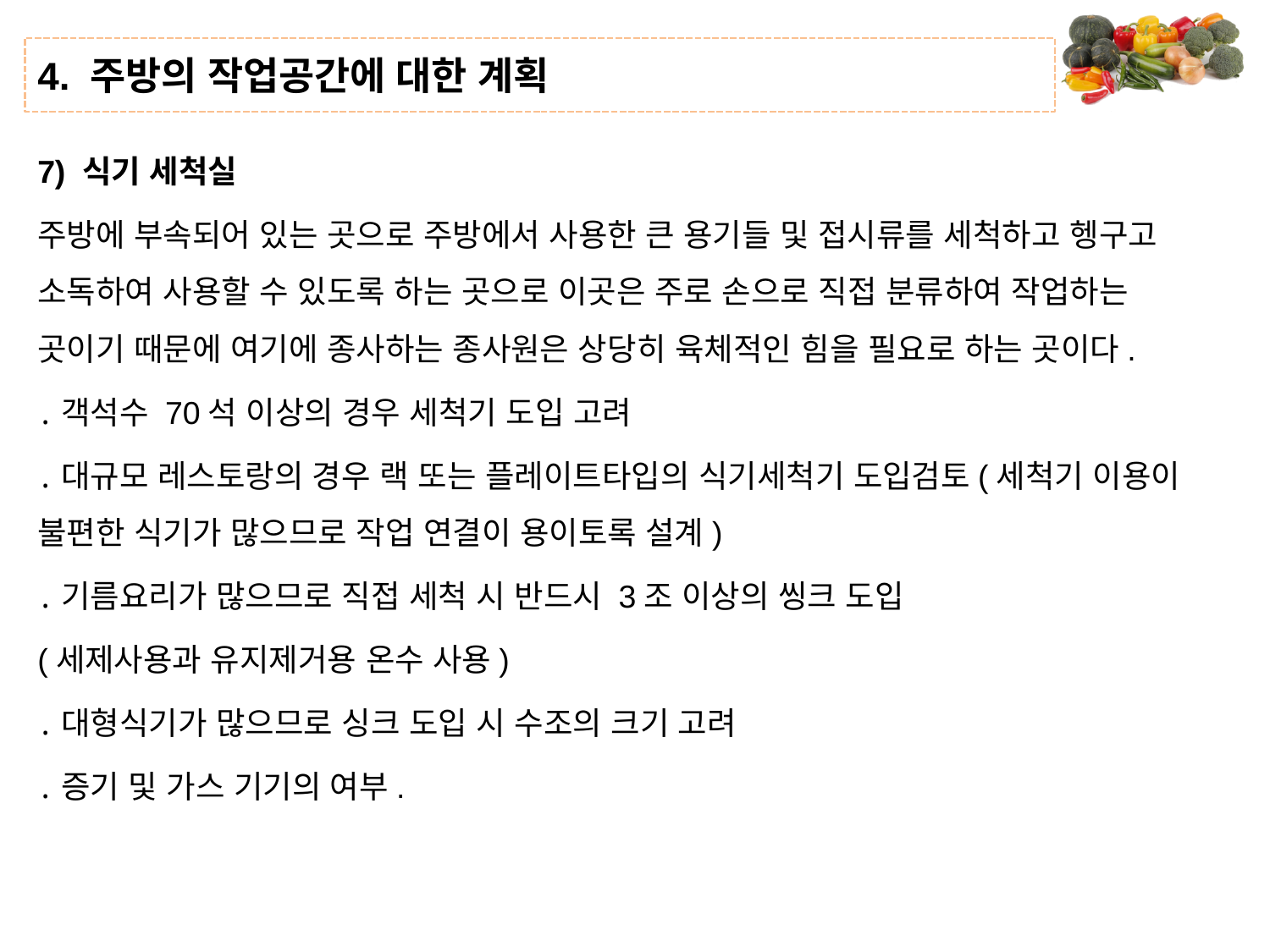

# 4. 주방의 작업공간에 대한 계획
7) 식기 세척실
주방에 부속되어 있는 곳으로 주방에서 사용한 큰 용기들 및 접시류를 세척하고 헹구고 소독하여 사용할 수 있도록 하는 곳으로 이곳은 주로 손으로 직접 분류하여 작업하는 곳이기 때문에 여기에 종사하는 종사원은 상당히 육체적인 힘을 필요로 하는 곳이다.
․객석수 70석 이상의 경우 세척기 도입 고려
․대규모 레스토랑의 경우 랙 또는 플레이트타입의 식기세척기 도입검토(세척기 이용이 불편한 식기가 많으므로 작업 연결이 용이토록 설계)
․기름요리가 많으므로 직접 세척 시 반드시 3조 이상의 씽크 도입
(세제사용과 유지제거용 온수 사용)
․대형식기가 많으므로 싱크 도입 시 수조의 크기 고려
․증기 및 가스 기기의 여부.